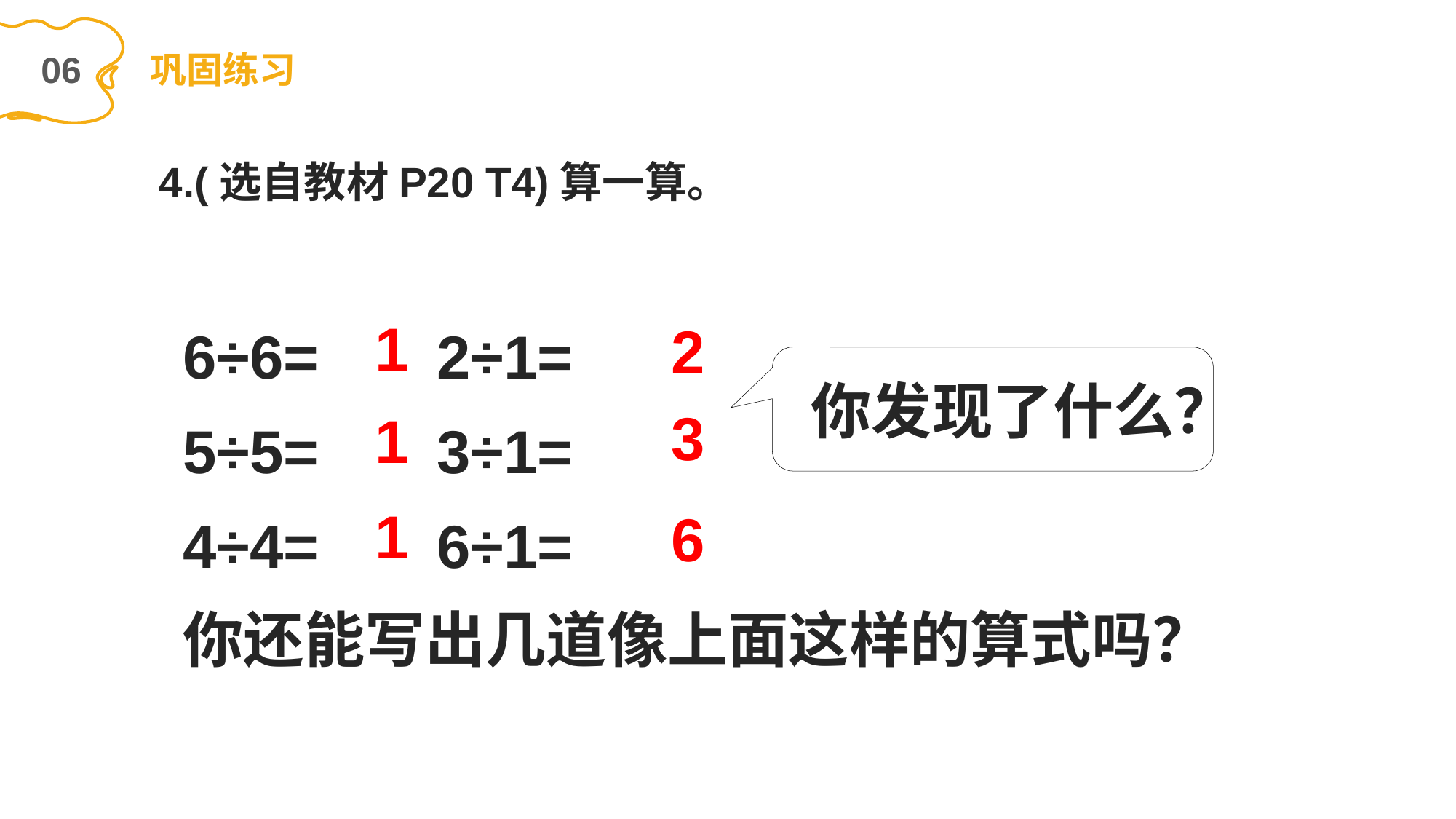

06
巩固练习
4.(选自教材P20 T4)算一算。
6÷6=       2÷1=
5÷5=       3÷1=
4÷4=       6÷1=
你还能写出几道像上面这样的算式吗？
1
2
你发现了什么？
3
1
1
6